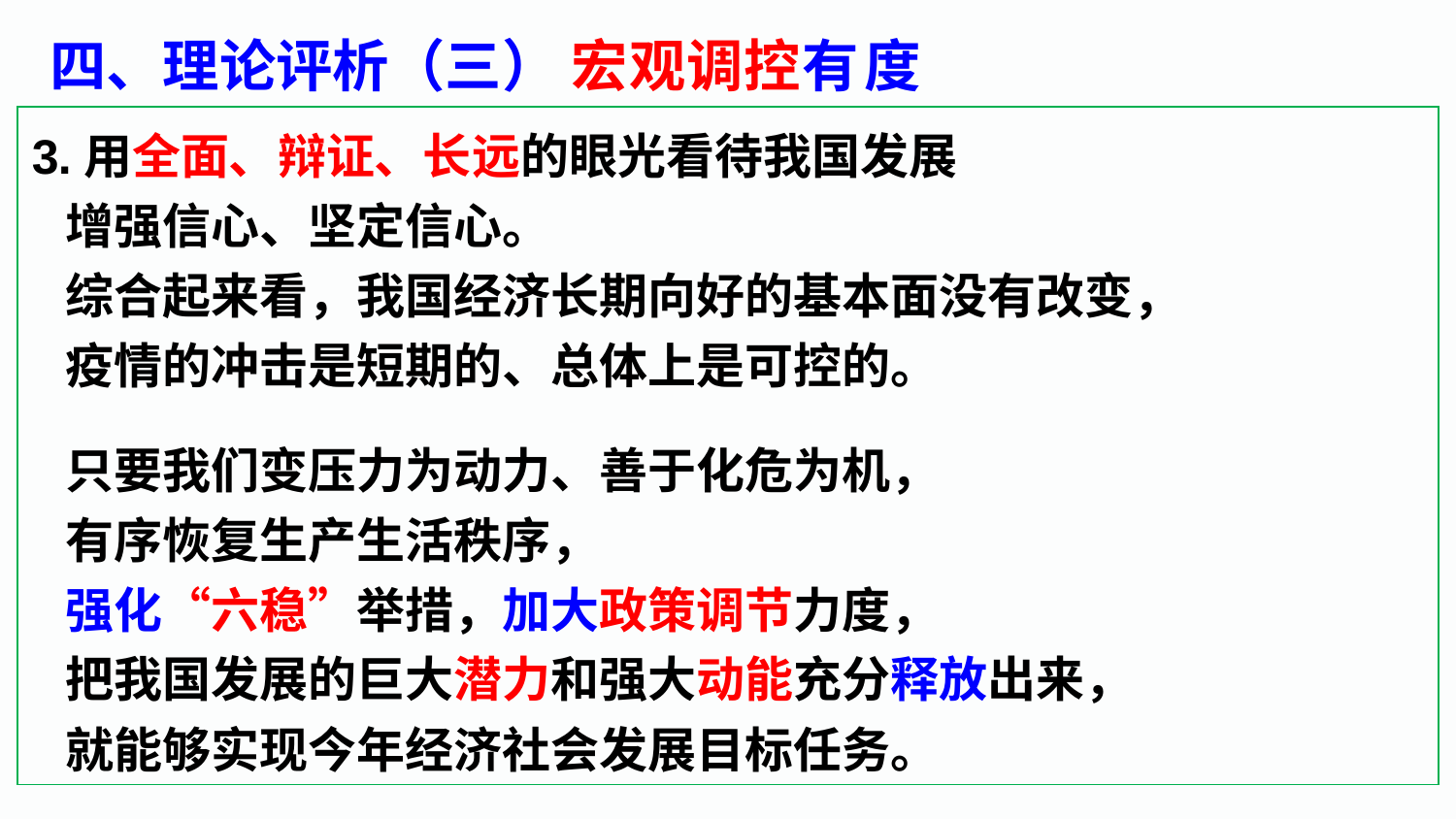

四、理论评析（三） 宏观调控有度
3.用全面、辩证、长远的眼光看待我国发展
  增强信心、坚定信心。
  综合起来看，我国经济长期向好的基本面没有改变，
  疫情的冲击是短期的、总体上是可控的。

  只要我们变压力为动力、善于化危为机，
  有序恢复生产生活秩序，
  强化“六稳”举措，加大政策调节力度，
  把我国发展的巨大潜力和强大动能充分释放出来，
  就能够实现今年经济社会发展目标任务。